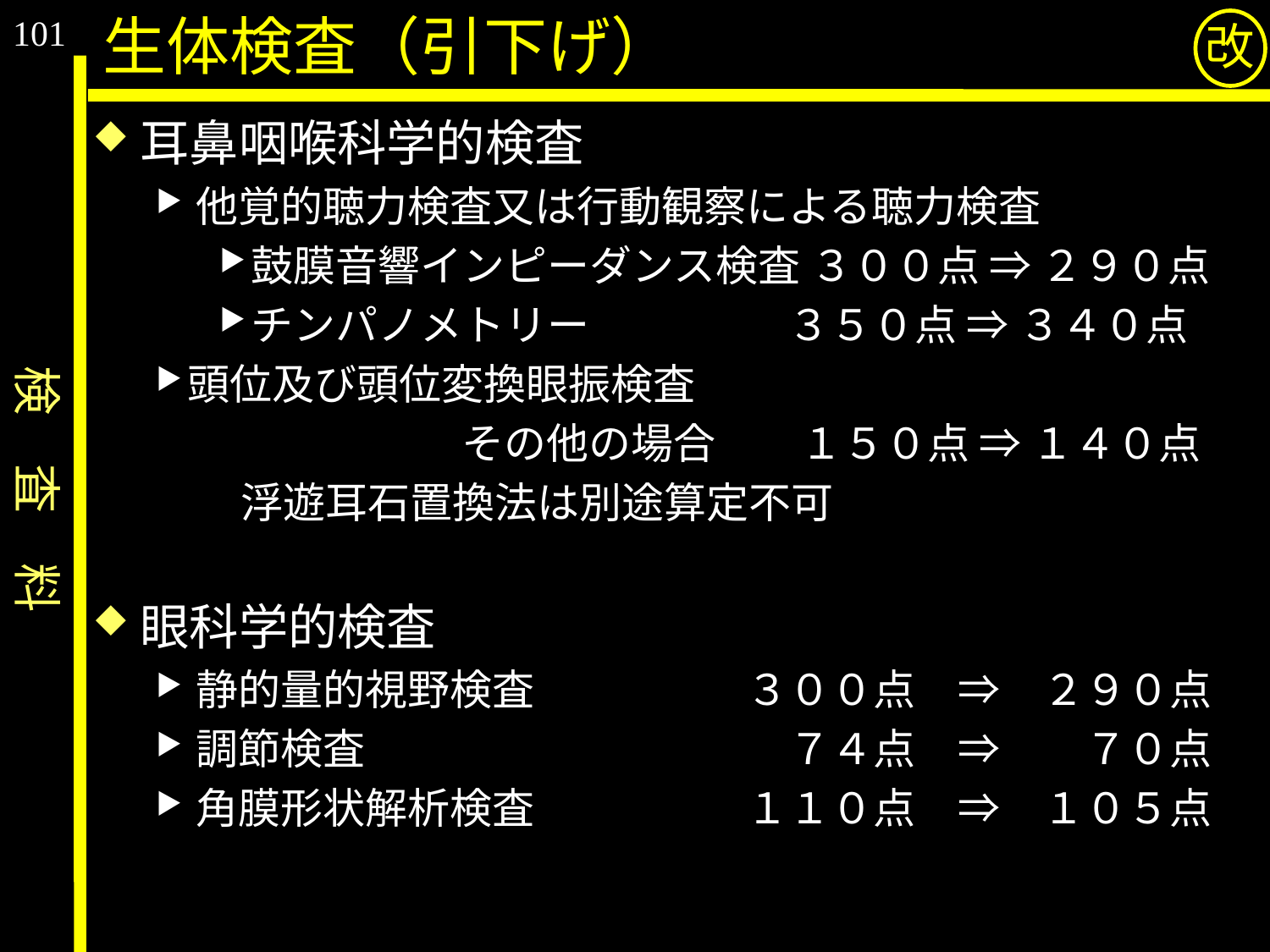

101
生体検査（引下げ）
改

耳鼻咽喉科学的検査
他覚的聴力検査又は行動観察による聴力検査
鼓膜音響インピーダンス検査 ３００点 ⇒ ２９０点
チンパノメトリー　　　　   ３５０点 ⇒ ３４０点
頭位及び頭位変換眼振検査
　　　　　　　 その他の場合　　１５０点 ⇒ １４０点
　　浮遊耳石置換法は別途算定不可

眼科学的検査
静的量的視野検査　　　　　３００点　⇒　２９０点
調節検査　　　　　　　　　　７４点　⇒　　７０点
角膜形状解析検査　　　　　１１０点　⇒　１０５点

検　査　料